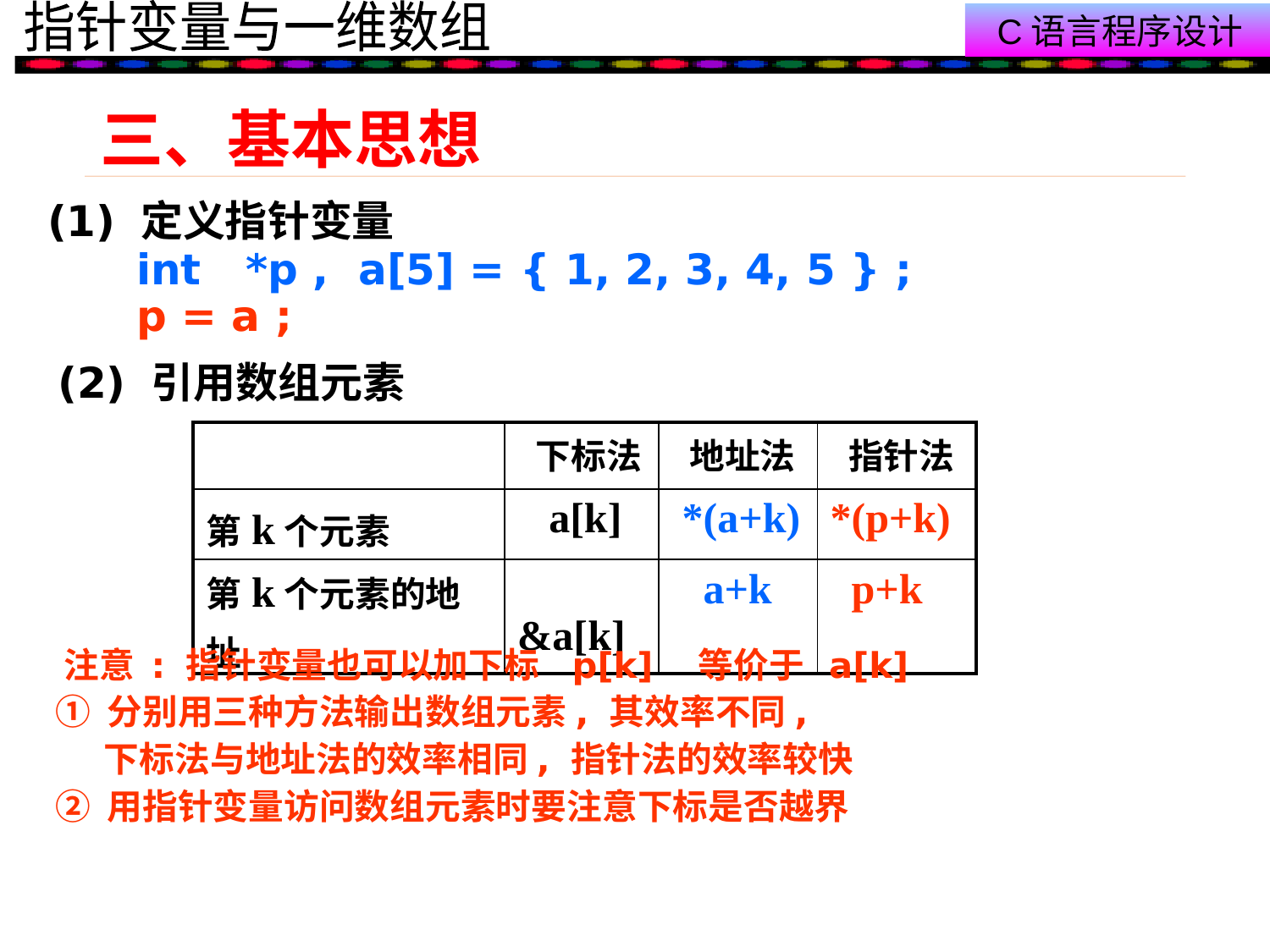

# 三、基本思想
(1) 定义指针变量
      int   *p ,  a[5] = { 1, 2, 3, 4, 5 } ;
      p = a ;
(2) 引用数组元素
|  | 下标法 | 地址法 | 指针法 |
| --- | --- | --- | --- |
| 第k个元素 | a[k] | \*(a+k) | \*(p+k) |
| 第k个元素的地址 | &a[k] | a+k | p+k |
 注意 : 指针变量也可以加下标   p[k]   等价于  a[k]
 ① 分别用三种方法输出数组元素, 其效率不同,
      下标法与地址法的效率相同, 指针法的效率较快
 ② 用指针变量访问数组元素时要注意下标是否越界